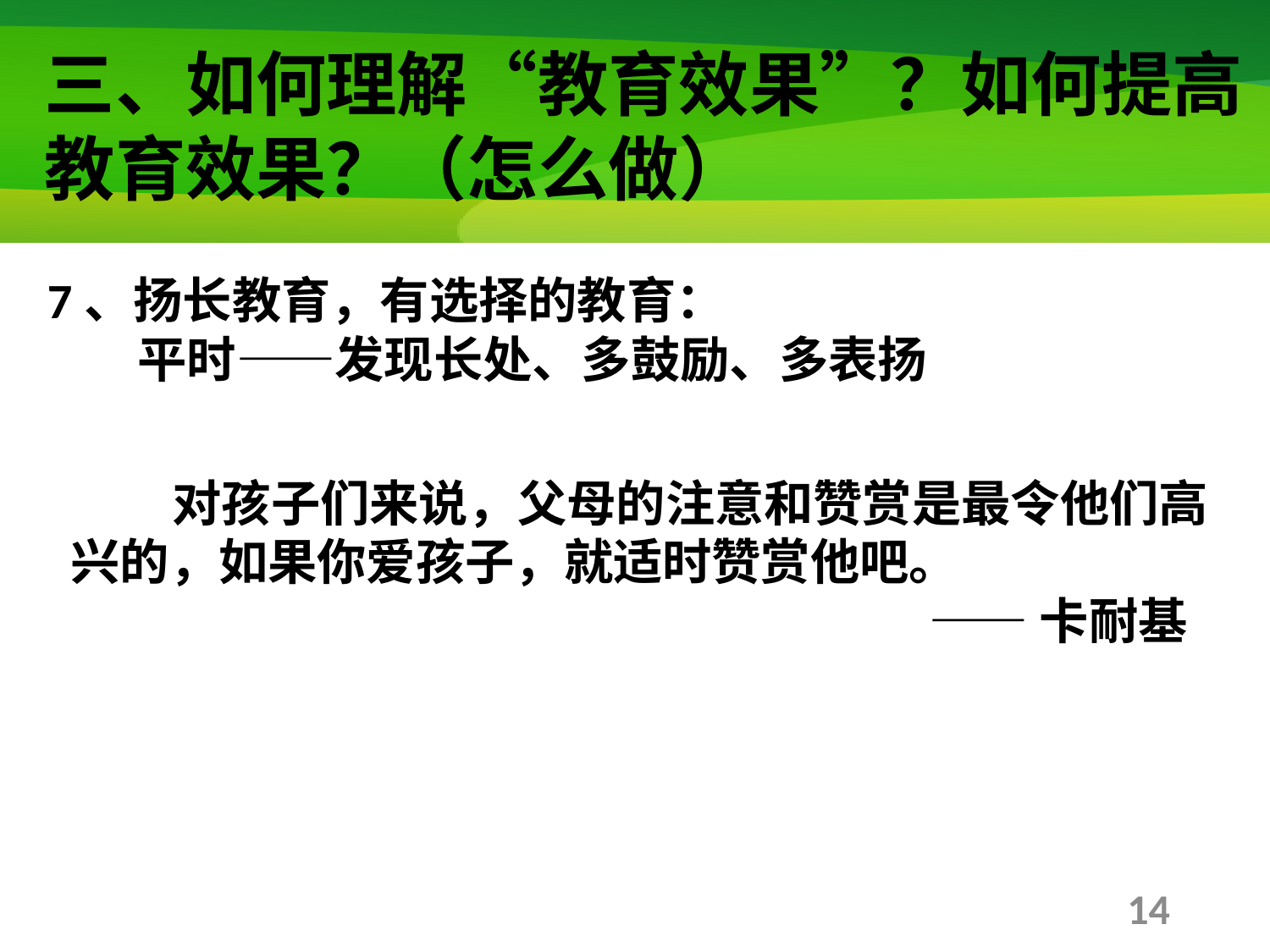

三、如何理解“教育效果”？如何提高教育效果？（怎么做）
7、扬长教育，有选择的教育：
       平时——发现长处、多鼓励、多表扬

        对孩子们来说，父母的注意和赞赏是最令他们高兴的，如果你爱孩子，就适时赞赏他吧。
——卡耐基
14